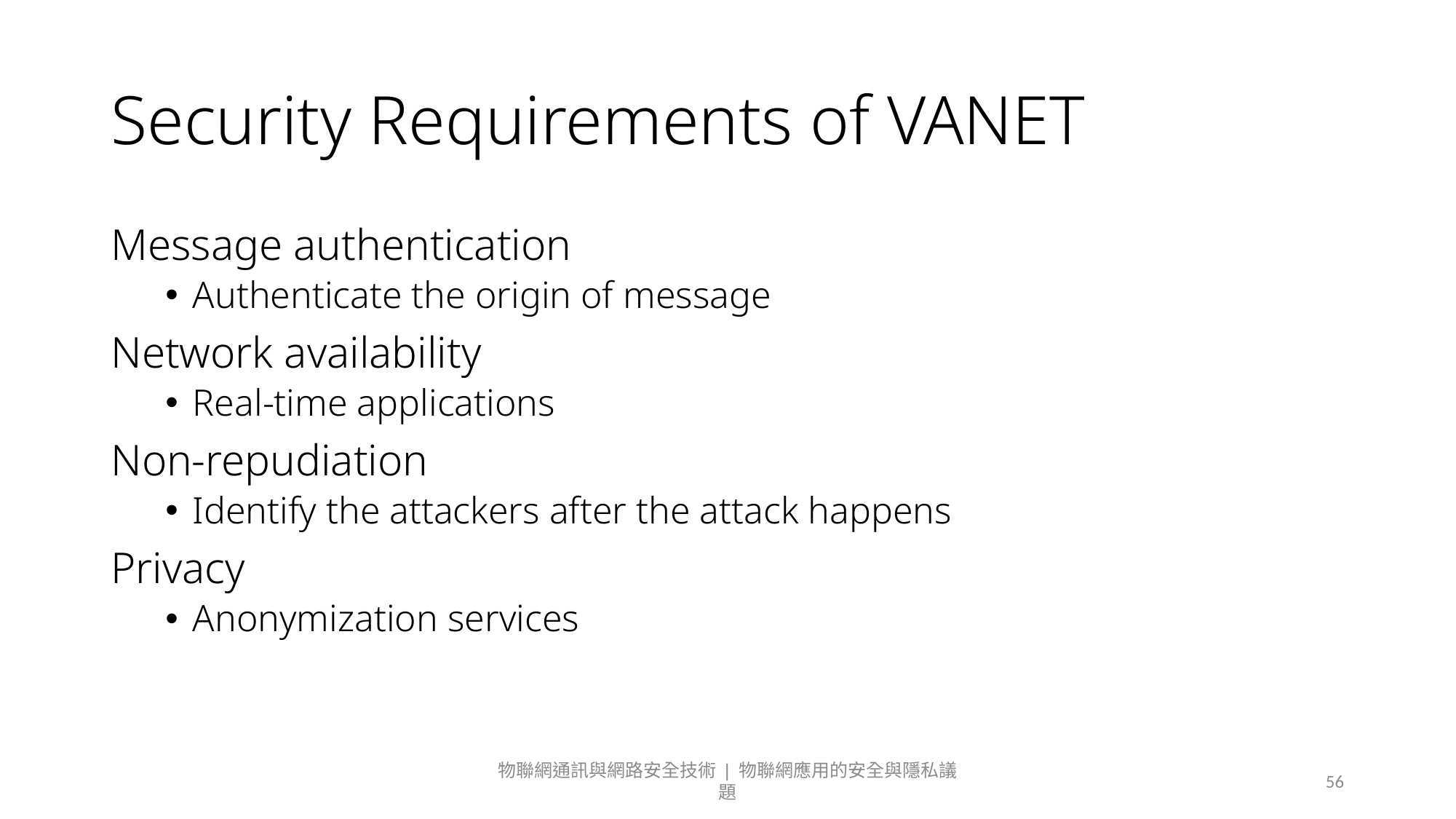

# Security Requirements of VANET
Message authentication
Authenticate the origin of message
Network availability
Real-time applications
Non-repudiation
Identify the attackers after the attack happens
Privacy
Anonymization services
物聯網通訊與網路安全技術 | 物聯網應用的安全與隱私議題
56